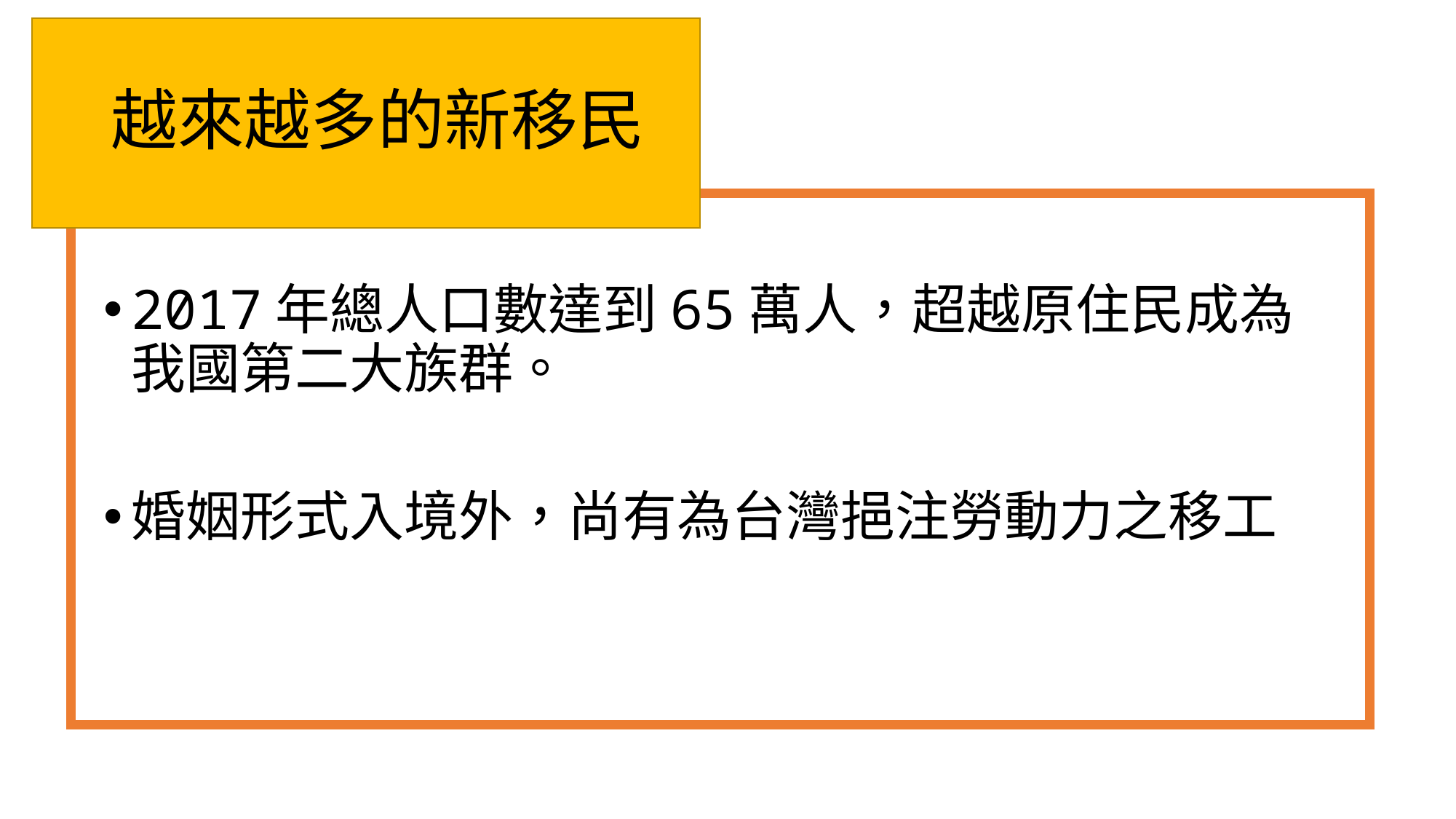

# 越來越多的新移民

2017年總人口數達到65萬人，超越原住民成為我國第二大族群。

婚姻形式入境外，尚有為台灣挹注勞動力之移工